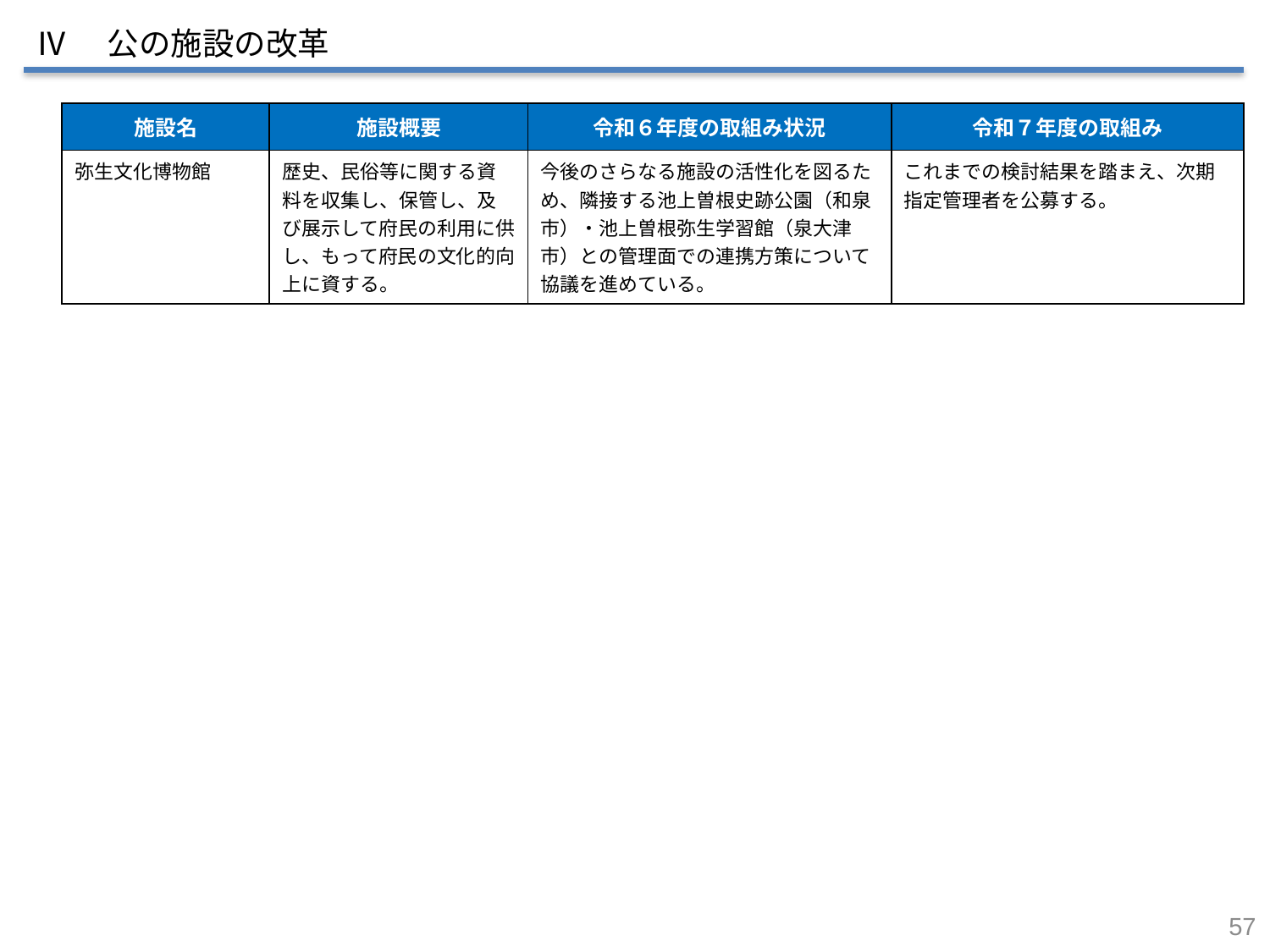

Ⅳ　公の施設の改革
| 施設名 | 施設概要 | 令和６年度の取組み状況 | 令和７年度の取組み |
| --- | --- | --- | --- |
| 弥生文化博物館 | 歴史、民俗等に関する資料を収集し、保管し、及び展示して府民の利用に供し、もって府民の文化的向上に資する。 | 今後のさらなる施設の活性化を図るため、隣接する池上曽根史跡公園（和泉市）・池上曽根弥生学習館（泉大津市）との管理面での連携方策について協議を進めている。 | これまでの検討結果を踏まえ、次期指定管理者を公募する。 |
57